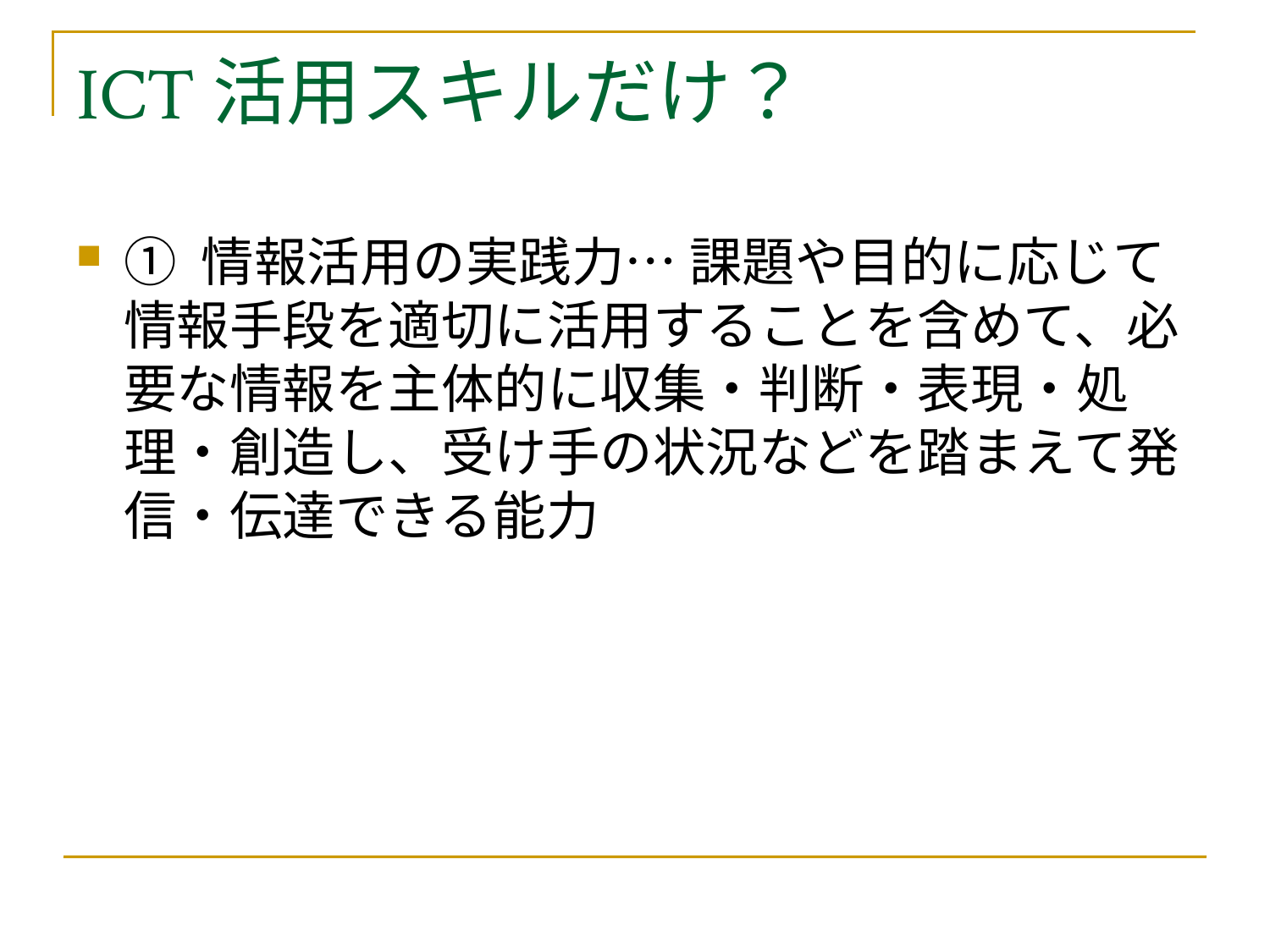

# ICT活用スキルだけ？
① 情報活用の実践力… 課題や目的に応じて情報手段を適切に活用することを含めて、必要な情報を主体的に収集・判断・表現・処理・創造し、受け手の状況などを踏まえて発信・伝達できる能力